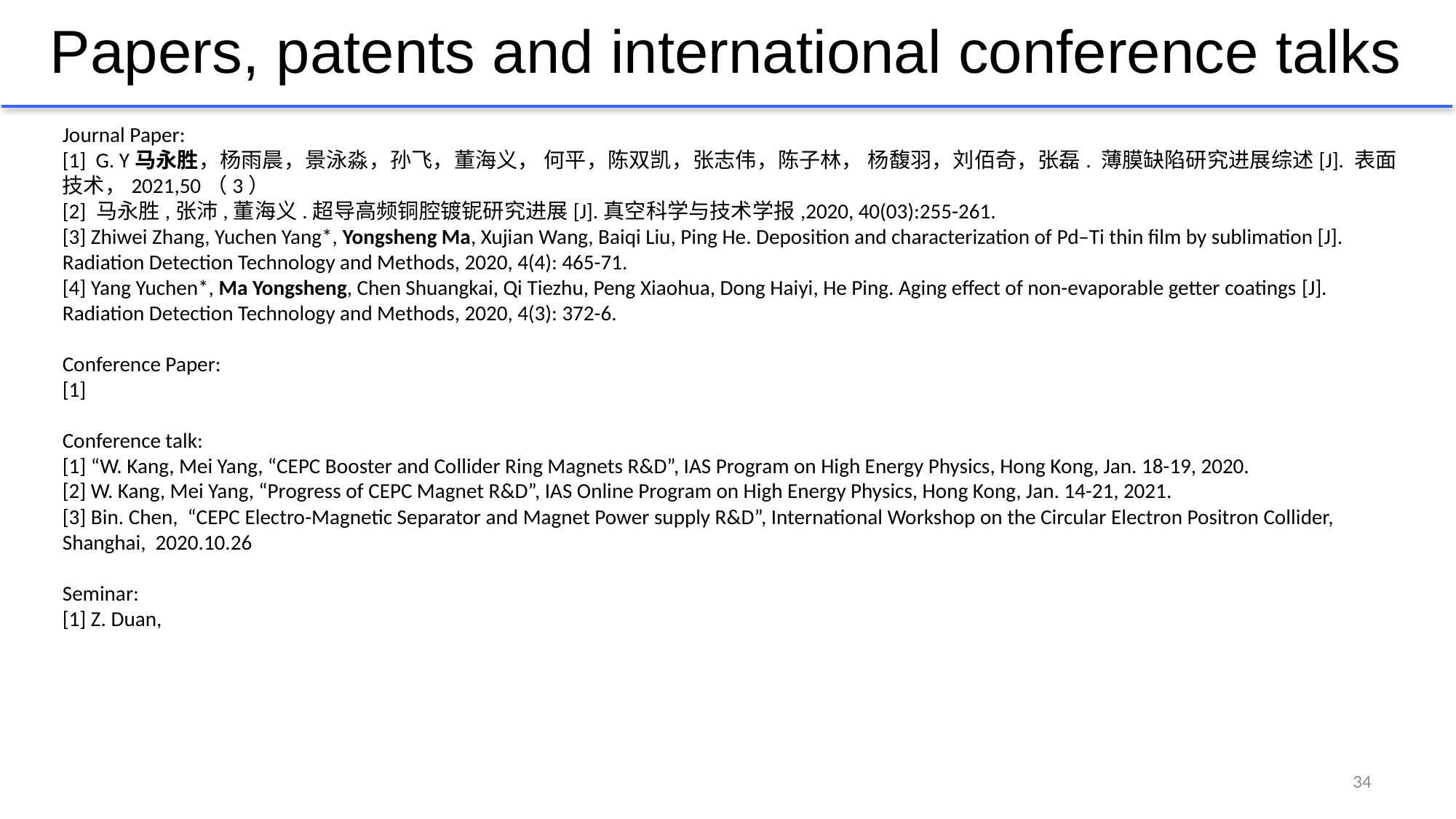

# Papers, patents and international conference talks
Journal Paper:
[1]  G. Y马永胜，杨雨晨，景泳淼，孙飞，董海义， 何平，陈双凯，张志伟，陈子林， 杨馥羽，刘佰奇，张磊. 薄膜缺陷研究进展综述[J]. 表面技术，2021,50（3）
[2] 马永胜,张沛,董海义.超导高频铜腔镀铌研究进展[J].真空科学与技术学报,2020, 40(03):255-261.
[3] Zhiwei Zhang, Yuchen Yang*, Yongsheng Ma, Xujian Wang, Baiqi Liu, Ping He. Deposition and characterization of Pd–Ti thin film by sublimation [J]. Radiation Detection Technology and Methods, 2020, 4(4): 465-71.
[4] Yang Yuchen*, Ma Yongsheng, Chen Shuangkai, Qi Tiezhu, Peng Xiaohua, Dong Haiyi, He Ping. Aging effect of non-evaporable getter coatings [J]. Radiation Detection Technology and Methods, 2020, 4(3): 372-6.

Conference Paper:
[1]

Conference talk:
[1] “W. Kang, Mei Yang, “CEPC Booster and Collider Ring Magnets R&D”, IAS Program on High Energy Physics, Hong Kong, Jan. 18-19, 2020.
[2] W. Kang, Mei Yang, “Progress of CEPC Magnet R&D”, IAS Online Program on High Energy Physics, Hong Kong, Jan. 14-21, 2021.
[3] Bin. Chen,  “CEPC Electro-Magnetic Separator and Magnet Power supply R&D”, International Workshop on the Circular Electron Positron Collider, Shanghai,  2020.10.26

Seminar:
[1] Z. Duan,
34